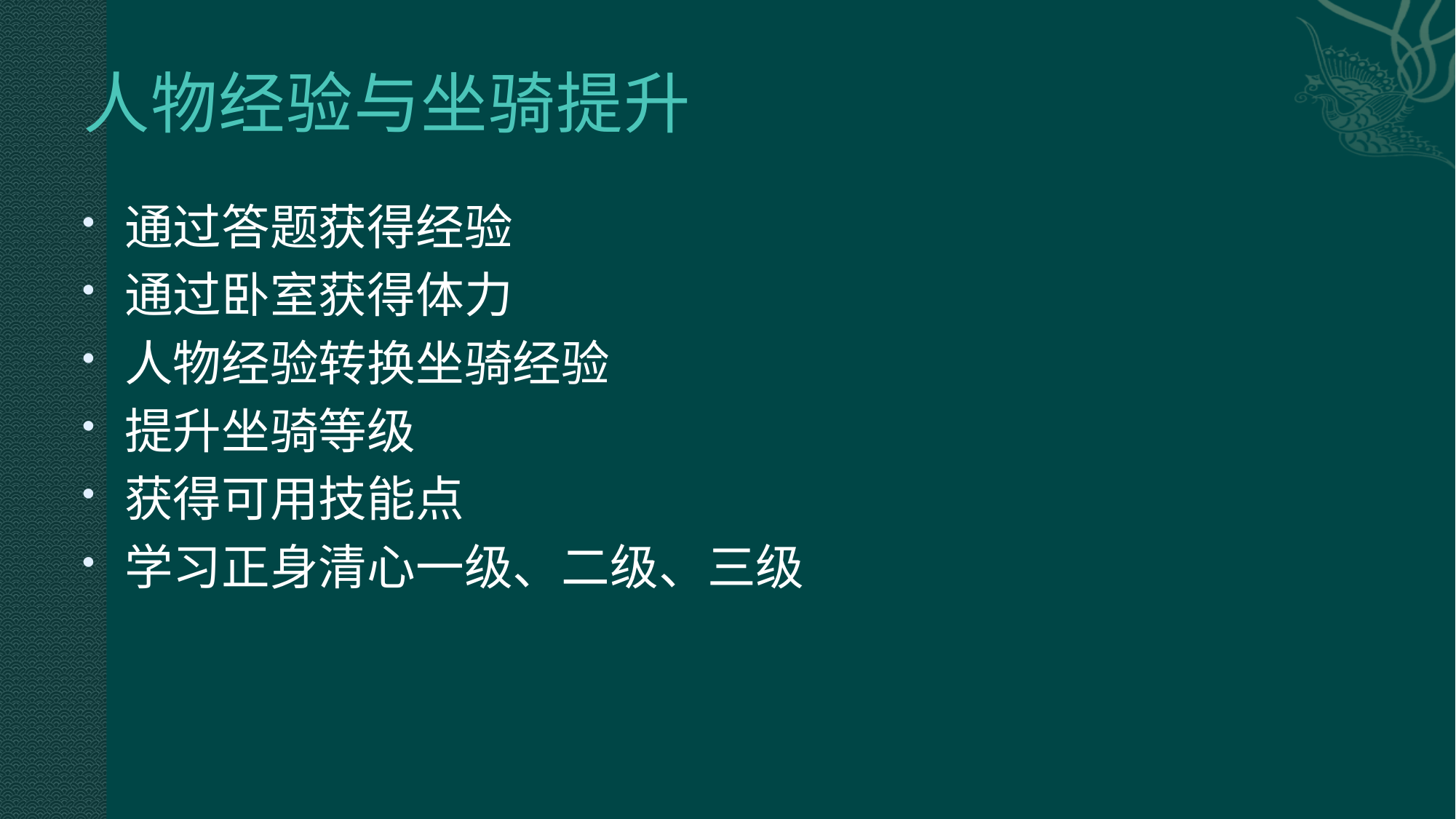

# 人物经验与坐骑提升
通过答题获得经验
通过卧室获得体力
人物经验转换坐骑经验
提升坐骑等级
获得可用技能点
学习正身清心一级、二级、三级